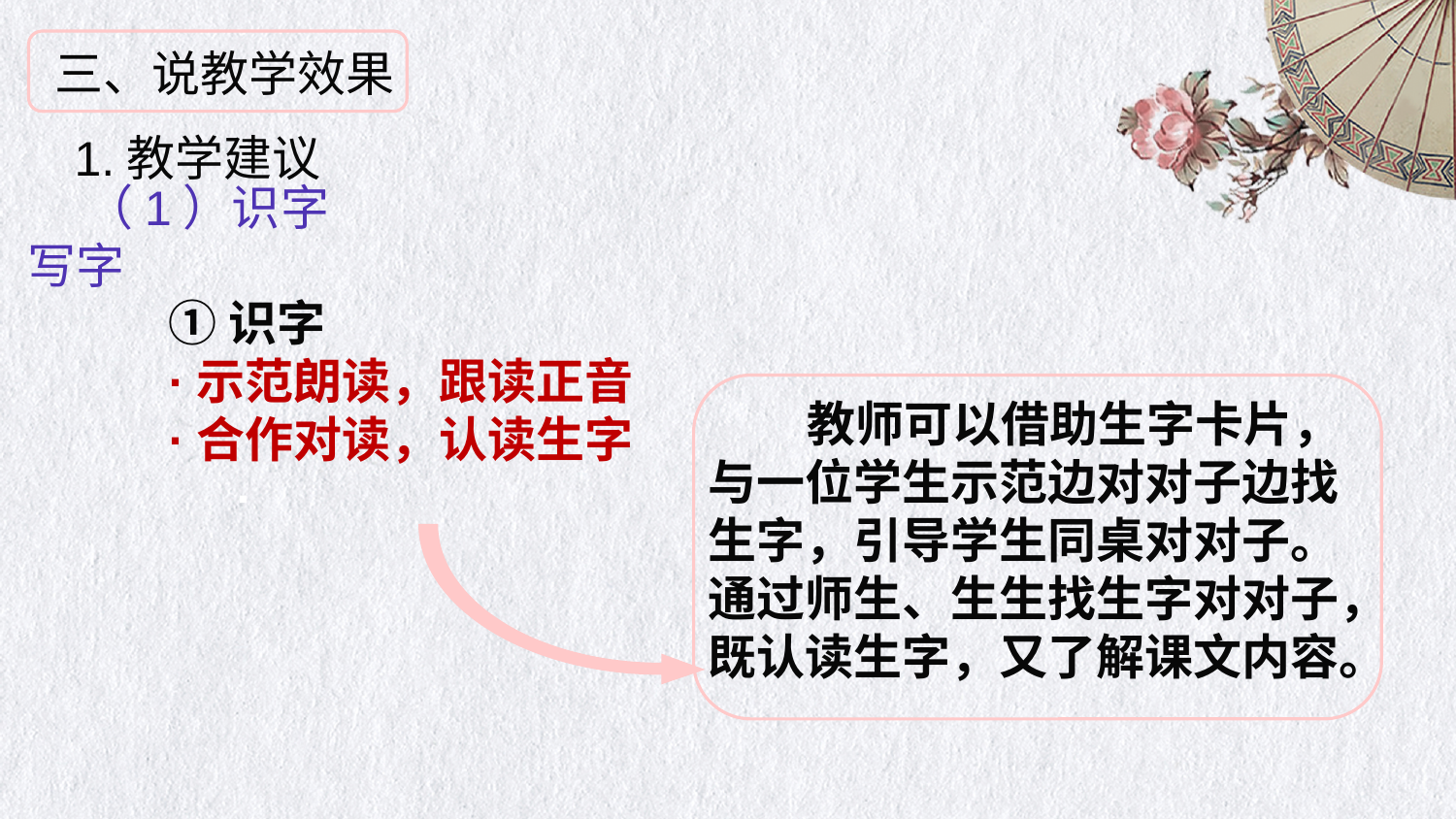

三、说教学效果
1.教学建议
（1）识字写字
①识字
·示范朗读，跟读正音
·合作对读，认读生字
     ·

        教师可以借助生字卡片，与一位学生示范边对对子边找生字，引导学生同桌对对子。通过师生、生生找生字对对子，既认读生字，又了解课文内容。